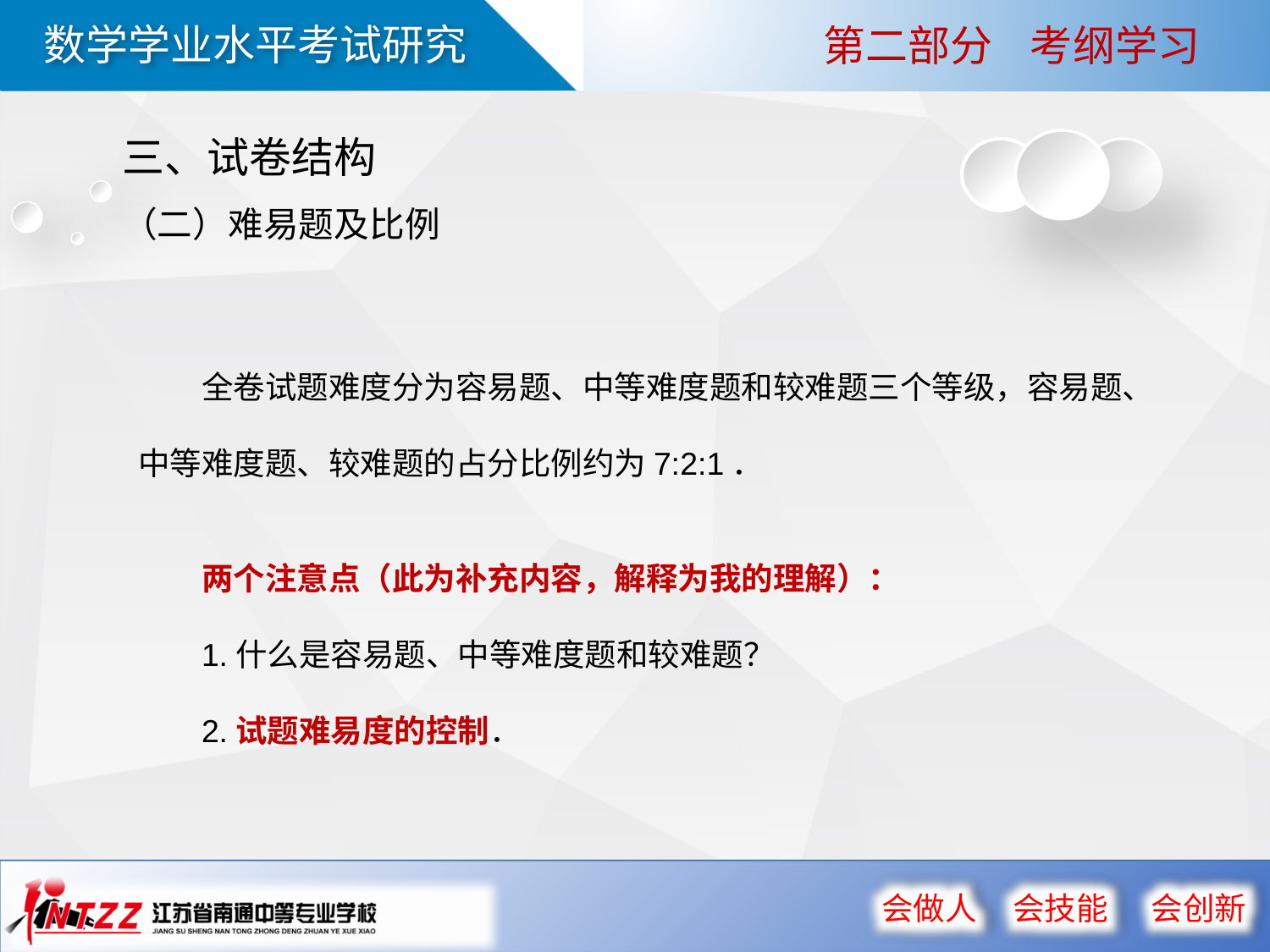

第二部分    考纲学习
三、试卷结构

（二）难易题及比例

全卷试题难度分为容易题、中等难度题和较难题三个等级，容易题、中等难度题、较难题的占分比例约为7:2:1．
两个注意点（此为补充内容，解释为我的理解）：
1.什么是容易题、中等难度题和较难题？
2.试题难易度的控制．